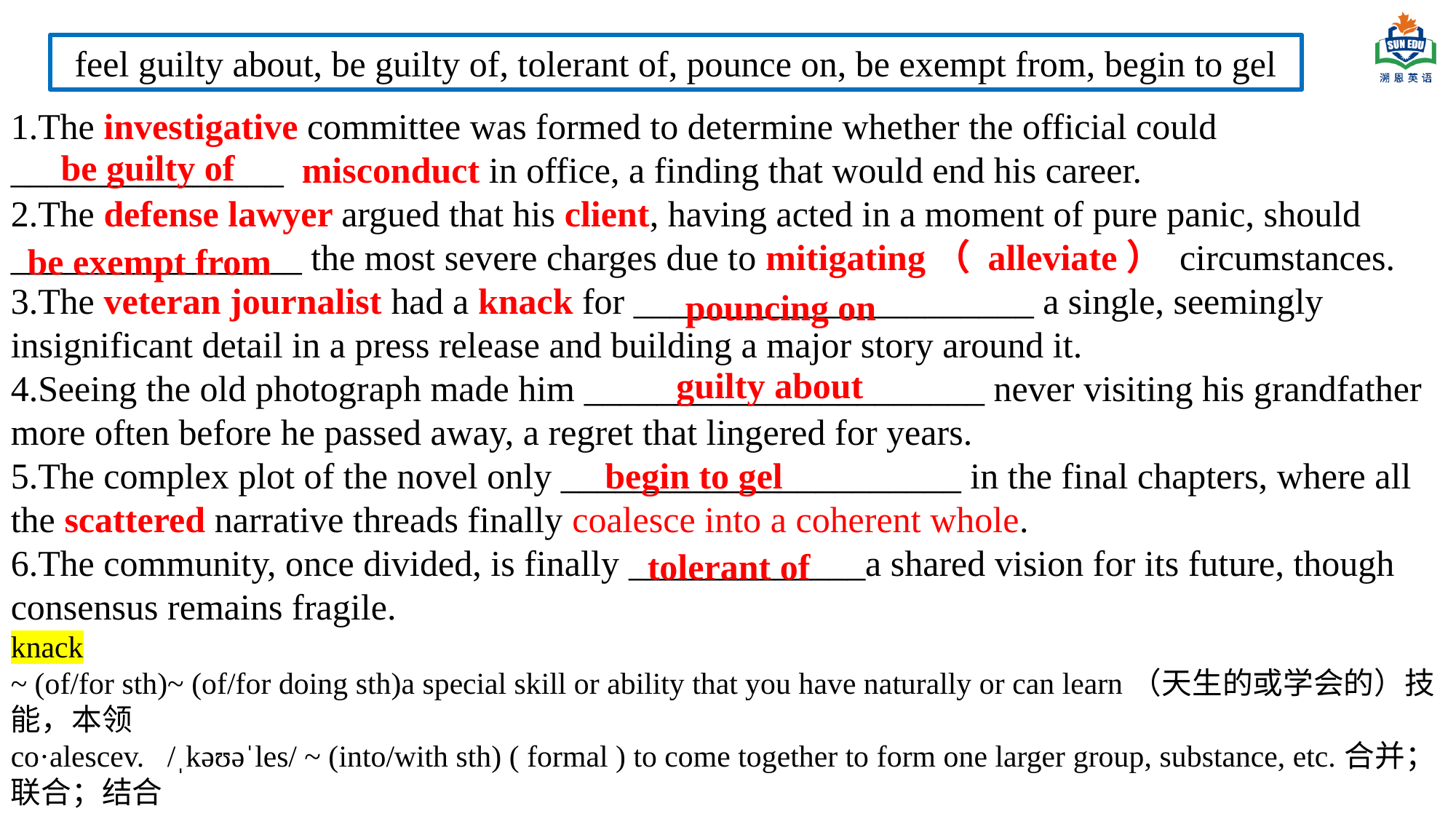

feel guilty about, be guilty of, tolerant of, pounce on, be exempt from, begin to gel
The investigative committee was formed to determine whether the official could _______________  misconduct in office, a finding that would end his career.
The defense lawyer argued that his client, having acted in a moment of pure panic, should ________________ the most severe charges due to mitigating（ alleviate） circumstances.
The veteran journalist had a knack for ______________________ a single, seemingly insignificant detail in a press release and building a major story around it.
Seeing the old photograph made him ______________________ never visiting his grandfather more often before he passed away, a regret that lingered for years.
The complex plot of the novel only ______________________ in the final chapters, where all the scattered narrative threads finally coalesce into a coherent whole.
The community, once divided, is finally _____________a shared vision for its future, though consensus remains fragile.
knack
~ (of/for sth)~ (of/for doing sth)a special skill or ability that you have naturally or can learn（天生的或学会的）技能，本领
co·alescev.   /ˌkəʊəˈles/ ~ (into/with sth) ( formal ) to come together to form one larger group, substance, etc.合并；联合；结合
be guilty of
be exempt from
pouncing on
 guilty about
begin to gel
tolerant of